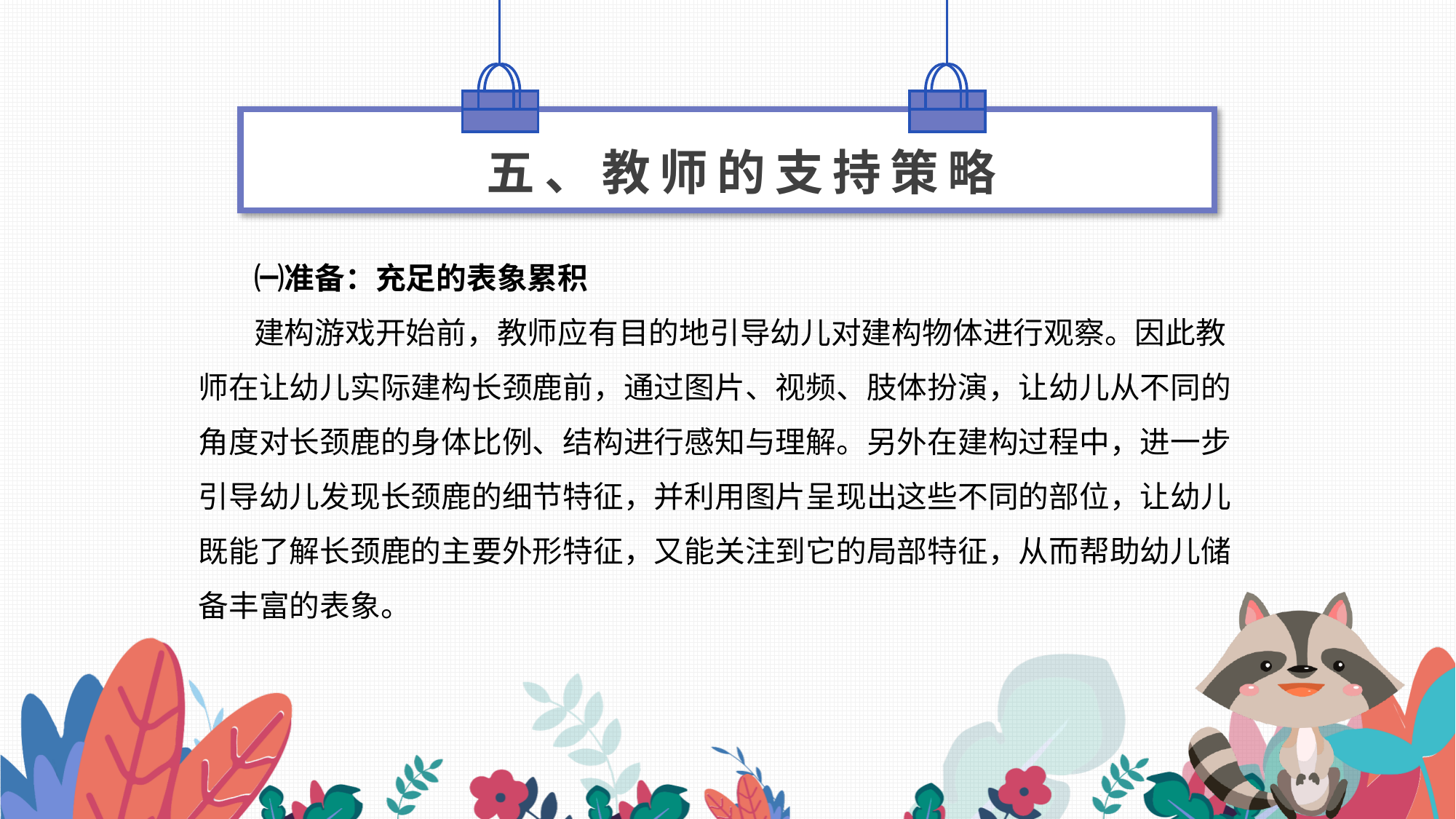

五、教师的支持策略
       ㈠准备：充足的表象累积
       建构游戏开始前，教师应有目的地引导幼儿对建构物体进行观察。因此教师在让幼儿实际建构长颈鹿前，通过图片、视频、肢体扮演，让幼儿从不同的角度对长颈鹿的身体比例、结构进行感知与理解。另外在建构过程中，进一步引导幼儿发现长颈鹿的细节特征，并利用图片呈现出这些不同的部位，让幼儿既能了解长颈鹿的主要外形特征，又能关注到它的局部特征，从而帮助幼儿储备丰富的表象。